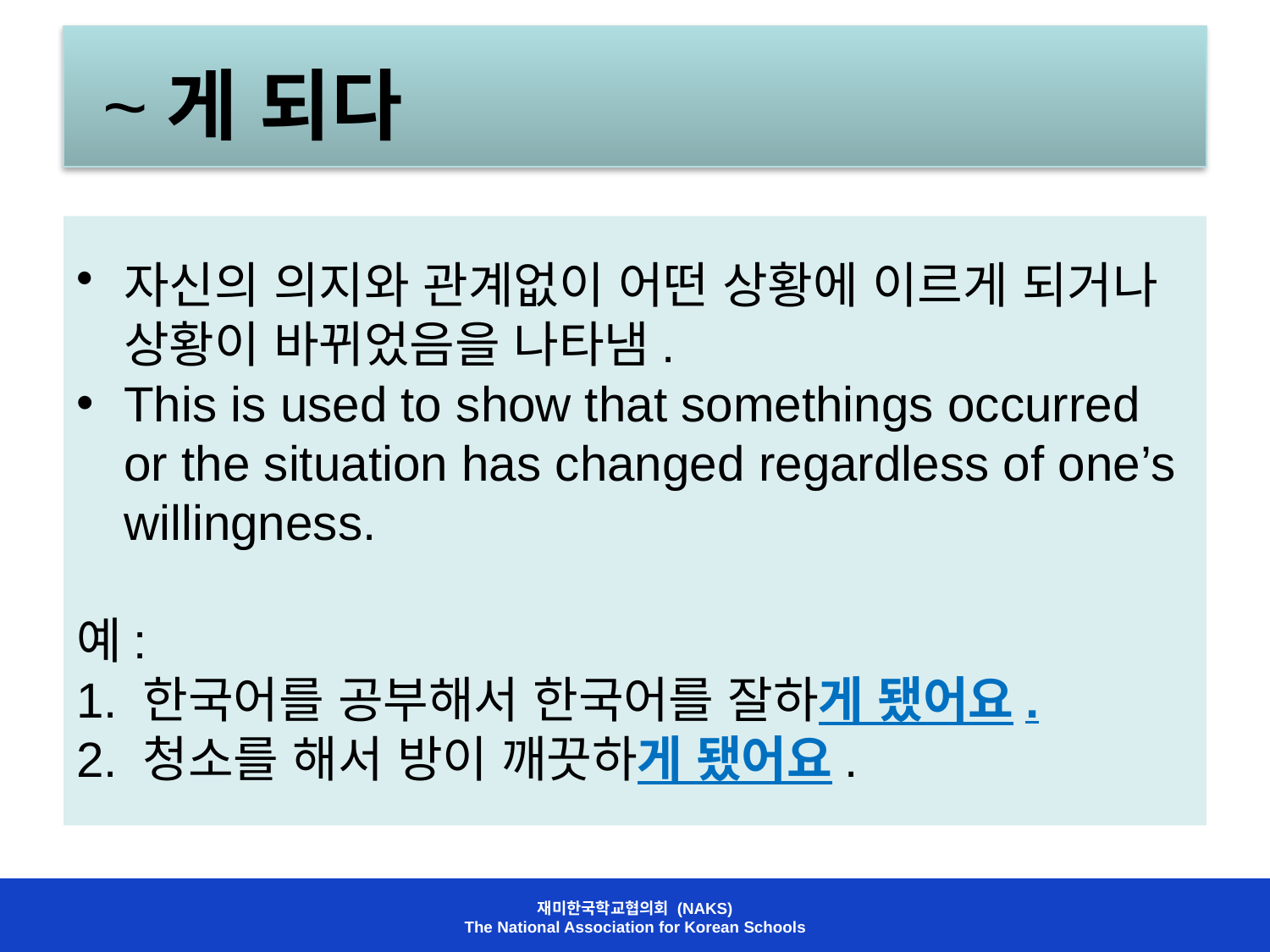

# ~게 되다
자신의 의지와 관계없이 어떤 상황에 이르게 되거나 상황이 바뀌었음을 나타냄.
This is used to show that somethings occurred or the situation has changed regardless of one’s willingness.

예:
1. 한국어를 공부해서 한국어를 잘하게 됐어요.
2. 청소를 해서 방이 깨끗하게 됐어요.
재미한국학교협의회 (NAKS)
The National Association for Korean Schools